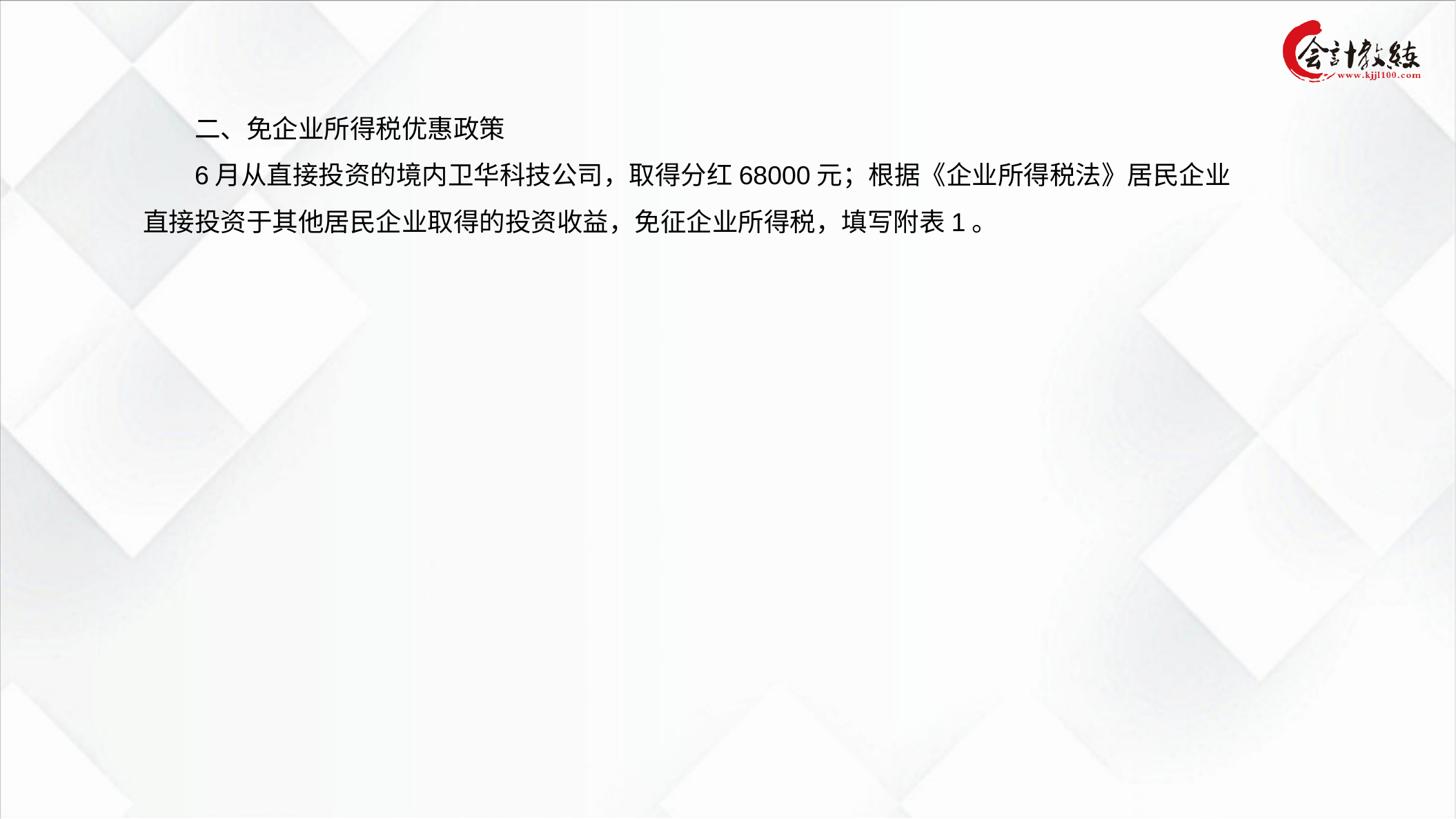

二、免企业所得税优惠政策
6月从直接投资的境内卫华科技公司，取得分红68000元；根据《企业所得税法》居民企业直接投资于其他居民企业取得的投资收益，免征企业所得税，填写附表1。